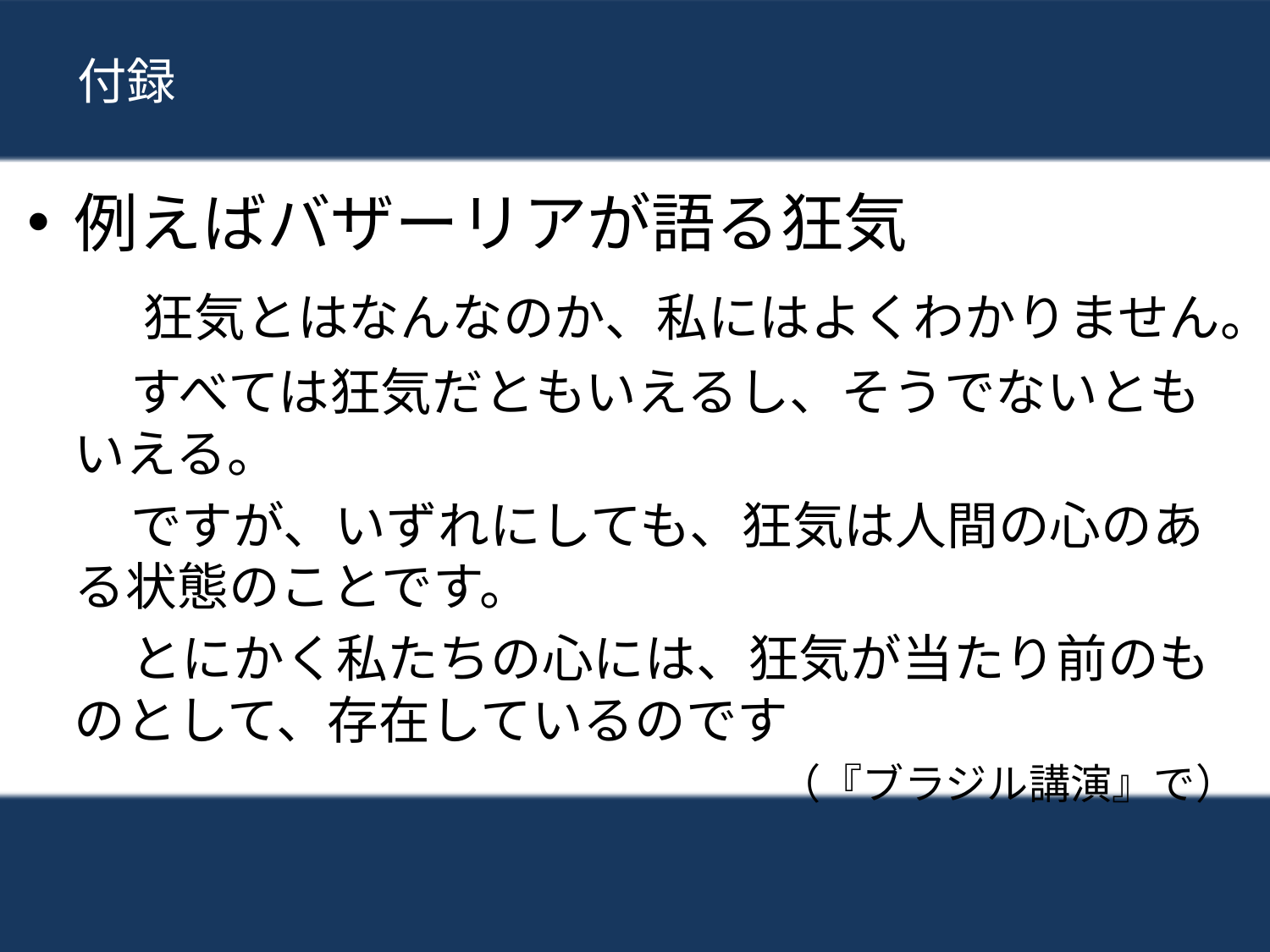

付録
例えばバザーリアが語る狂気
　　狂気とはなんなのか、私にはよくわかりません。
　　すべては狂気だともいえるし、そうでないともいえる。
　　ですが、いずれにしても、狂気は人間の心のある状態のことです。
　　とにかく私たちの心には、狂気が当たり前のものとして、存在しているのです
（『ブラジル講演』で）